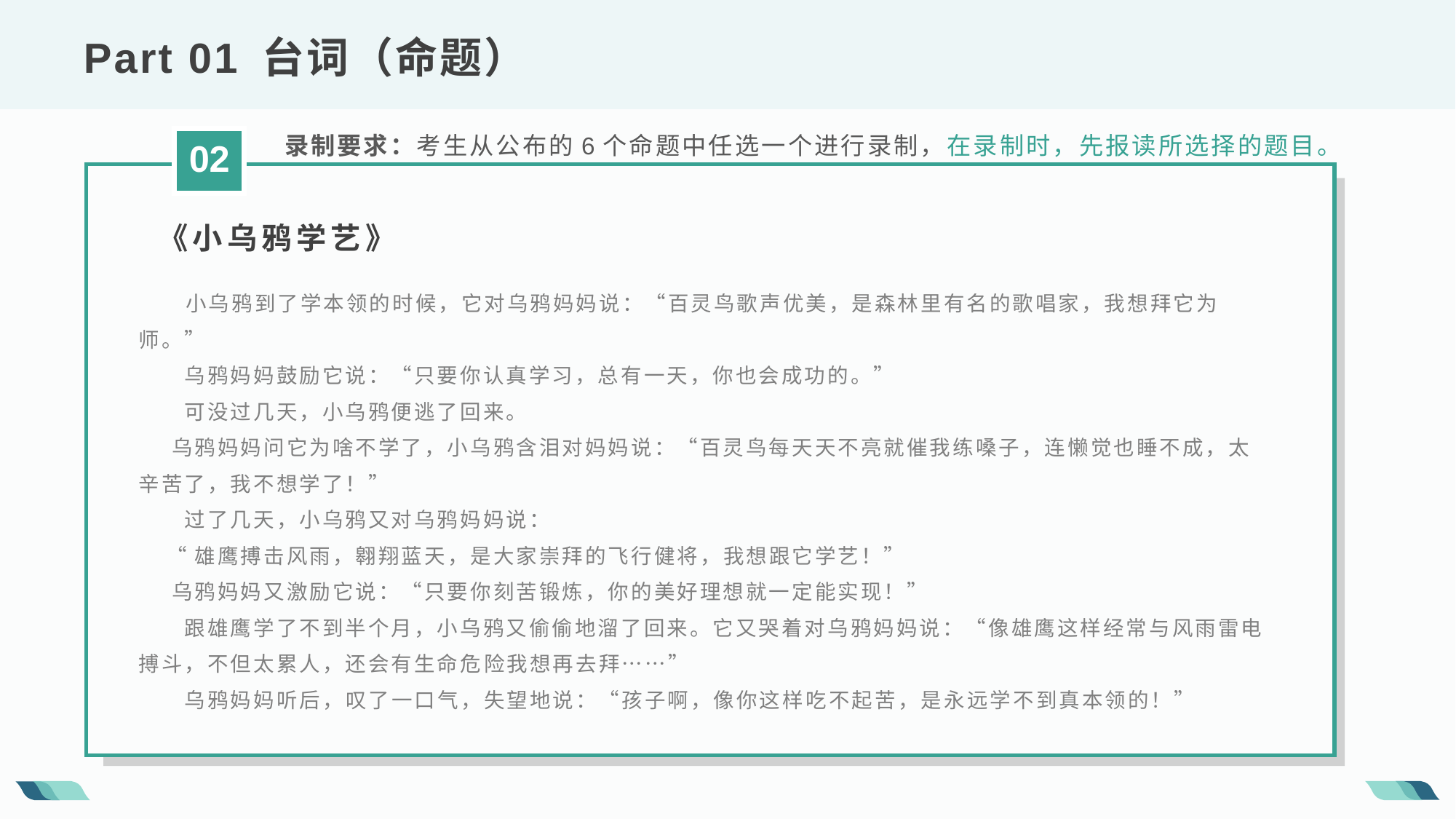

Part 01 台词（命题）
录制要求：考生从公布的6个命题中任选一个进行录制，在录制时，先报读所选择的题目。
02

《小乌鸦学艺》
      小乌鸦到了学本领的时候，它对乌鸦妈妈说：“百灵鸟歌声优美，是森林里有名的歌唱家，我想拜它为师。”
　　乌鸦妈妈鼓励它说：“只要你认真学习，总有一天，你也会成功的。”
　　可没过几天，小乌鸦便逃了回来。
    乌鸦妈妈问它为啥不学了，小乌鸦含泪对妈妈说：“百灵鸟每天天不亮就催我练嗓子，连懒觉也睡不成，太辛苦了，我不想学了！”
　　过了几天，小乌鸦又对乌鸦妈妈说：
    “雄鹰搏击风雨，翱翔蓝天，是大家崇拜的飞行健将，我想跟它学艺！”
    乌鸦妈妈又激励它说：“只要你刻苦锻炼，你的美好理想就一定能实现！”
　　跟雄鹰学了不到半个月，小乌鸦又偷偷地溜了回来。它又哭着对乌鸦妈妈说：“像雄鹰这样经常与风雨雷电搏斗，不但太累人，还会有生命危险我想再去拜……”
　　乌鸦妈妈听后，叹了一口气，失望地说：“孩子啊，像你这样吃不起苦，是永远学不到真本领的！”